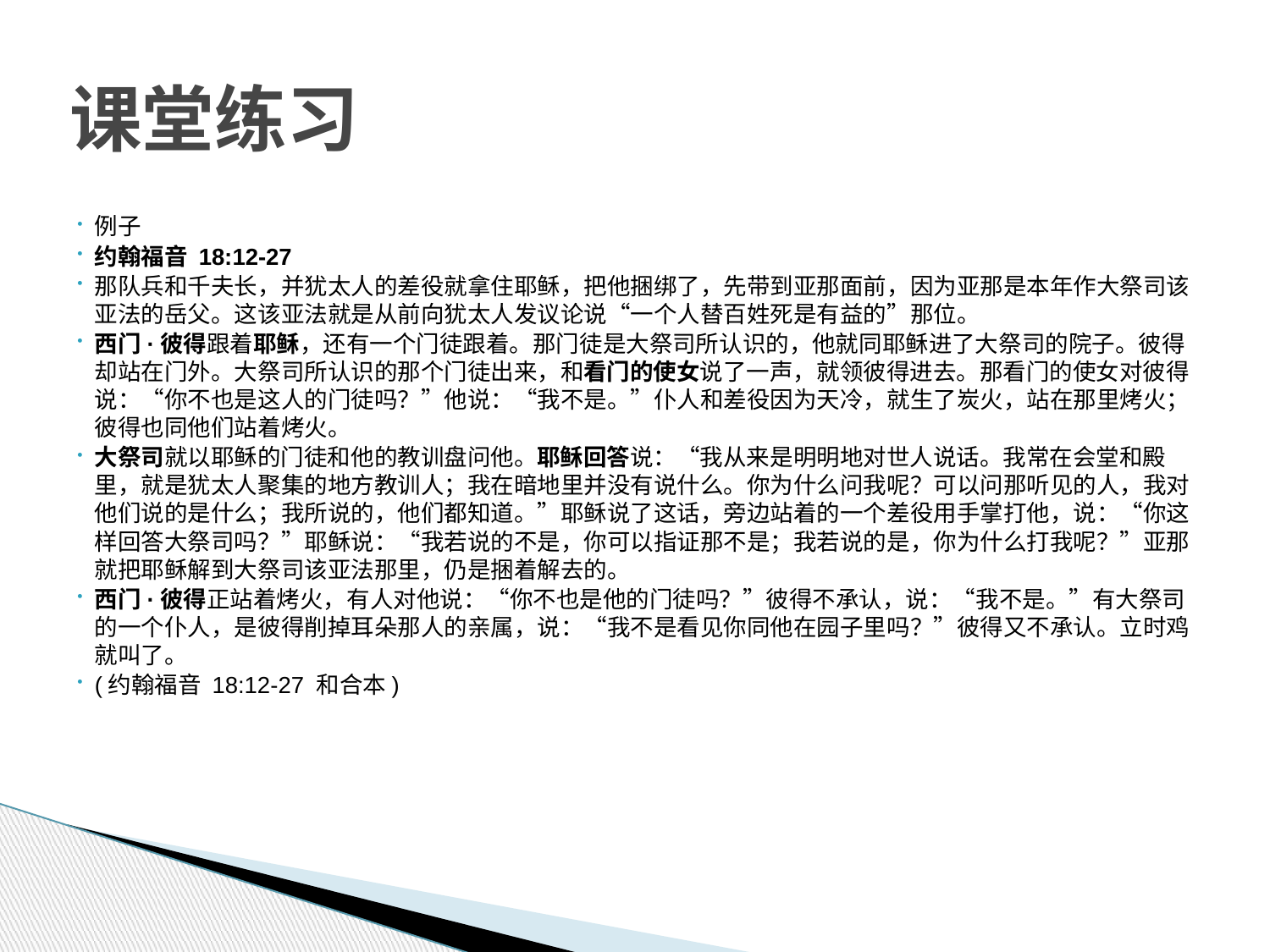

# 课堂练习
例子
约翰福音 18:12-27
那队兵和千夫长，并犹太人的差役就拿住耶稣，把他捆绑了，先带到亚那面前，因为亚那是本年作大祭司该亚法的岳父。这该亚法就是从前向犹太人发议论说“一个人替百姓死是有益的”那位。
西门·彼得跟着耶稣，还有一个门徒跟着。那门徒是大祭司所认识的，他就同耶稣进了大祭司的院子。彼得却站在门外。大祭司所认识的那个门徒出来，和看门的使女说了一声，就领彼得进去。那看门的使女对彼得说：“你不也是这人的门徒吗？”他说：“我不是。”仆人和差役因为天冷，就生了炭火，站在那里烤火；彼得也同他们站着烤火。
大祭司就以耶稣的门徒和他的教训盘问他。耶稣回答说：“我从来是明明地对世人说话。我常在会堂和殿里，就是犹太人聚集的地方教训人；我在暗地里并没有说什么。你为什么问我呢？可以问那听见的人，我对他们说的是什么；我所说的，他们都知道。”耶稣说了这话，旁边站着的一个差役用手掌打他，说：“你这样回答大祭司吗？”耶稣说：“我若说的不是，你可以指证那不是；我若说的是，你为什么打我呢？”亚那就把耶稣解到大祭司该亚法那里，仍是捆着解去的。
西门·彼得正站着烤火，有人对他说：“你不也是他的门徒吗？”彼得不承认，说：“我不是。”有大祭司的一个仆人，是彼得削掉耳朵那人的亲属，说：“我不是看见你同他在园子里吗？”彼得又不承认。立时鸡就叫了。
(约翰福音 18:12-27 和合本)